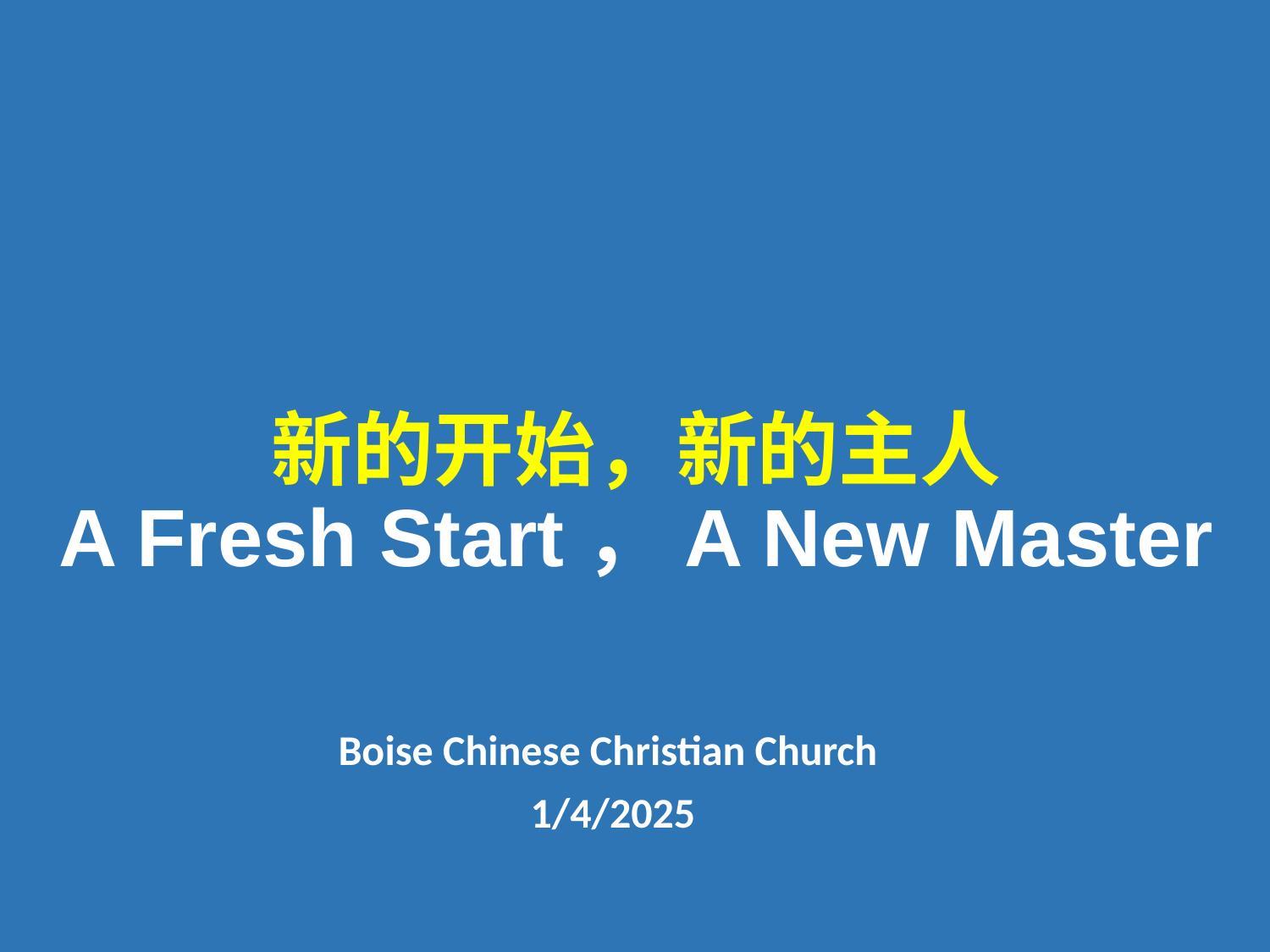

# 新的开始，新的主人 A Fresh Start，A New Master
Boise Chinese Christian Church
1/4/2025